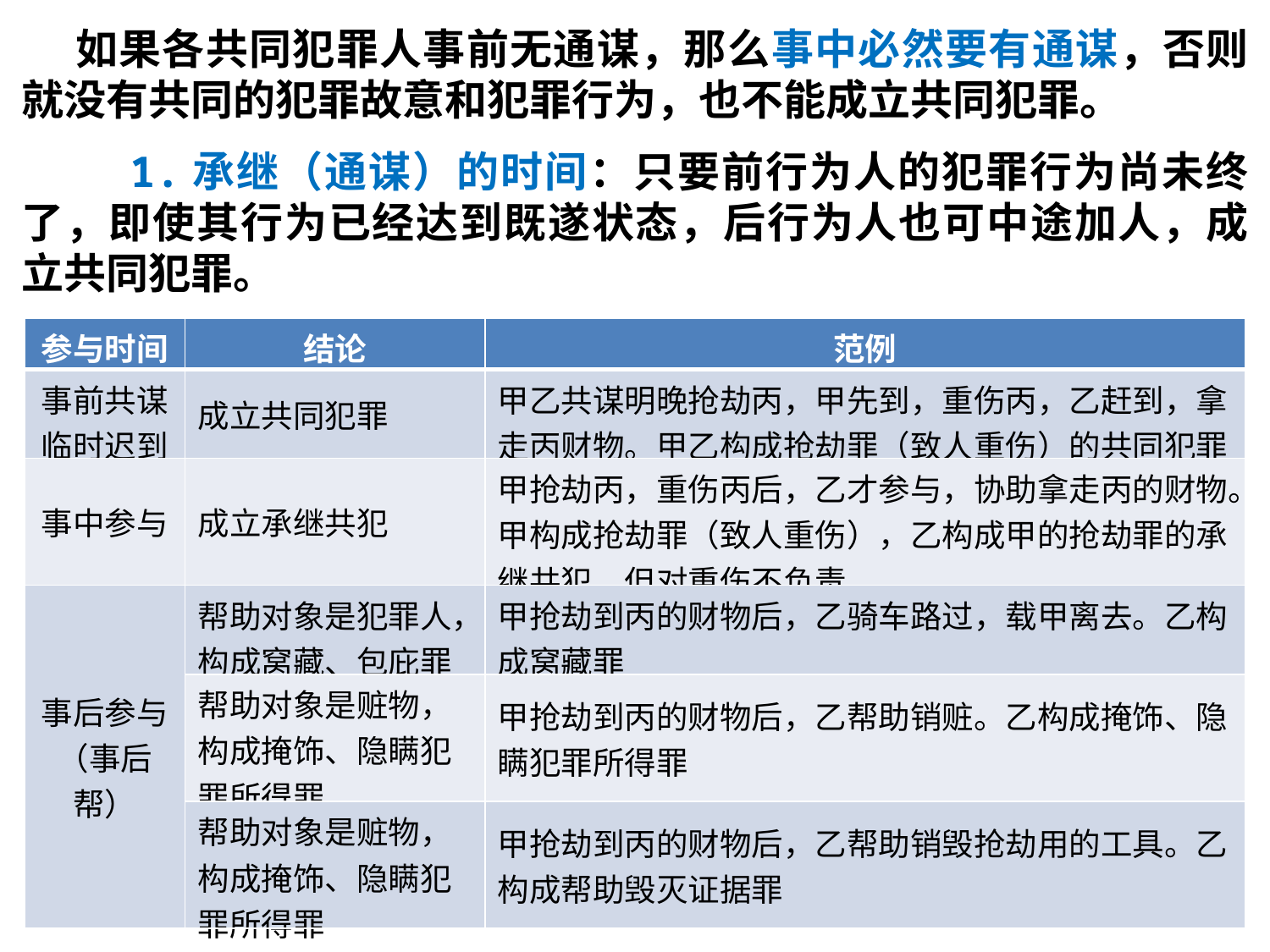

如果各共同犯罪人事前无通谋，那么事中必然要有通谋，否则就没有共同的犯罪故意和犯罪行为，也不能成立共同犯罪。

    1.承继（通谋）的时间：只要前行为人的犯罪行为尚未终了，即使其行为已经达到既遂状态，后行为人也可中途加人，成立共同犯罪。

| 参与时间 | 结论 | 范例 |
| --- | --- | --- |
| 事前共谋临时迟到 | 成立共同犯罪 | 甲乙共谋明晚抢劫丙，甲先到，重伤丙，乙赶到，拿走丙财物。甲乙构成抢劫罪（致人重伤）的共同犯罪 |
| 事中参与 | 成立承继共犯 | 甲抢劫丙，重伤丙后，乙才参与，协助拿走丙的财物。甲构成抢劫罪（致人重伤），乙构成甲的抢劫罪的承继共犯，但对重伤不负责 |
| 事后参与（事后帮） | 帮助对象是犯罪人，构成窝藏、包庇罪 | 甲抢劫到丙的财物后，乙骑车路过，载甲离去。乙构成窝藏罪 |
|  | 帮助对象是赃物，构成掩饰、隐瞒犯罪所得罪 | 甲抢劫到丙的财物后，乙帮助销赃。乙构成掩饰、隐瞒犯罪所得罪 |
|  | 帮助对象是赃物，构成掩饰、隐瞒犯罪所得罪 | 甲抢劫到丙的财物后，乙帮助销毁抢劫用的工具。乙构成帮助毁灭证据罪 |